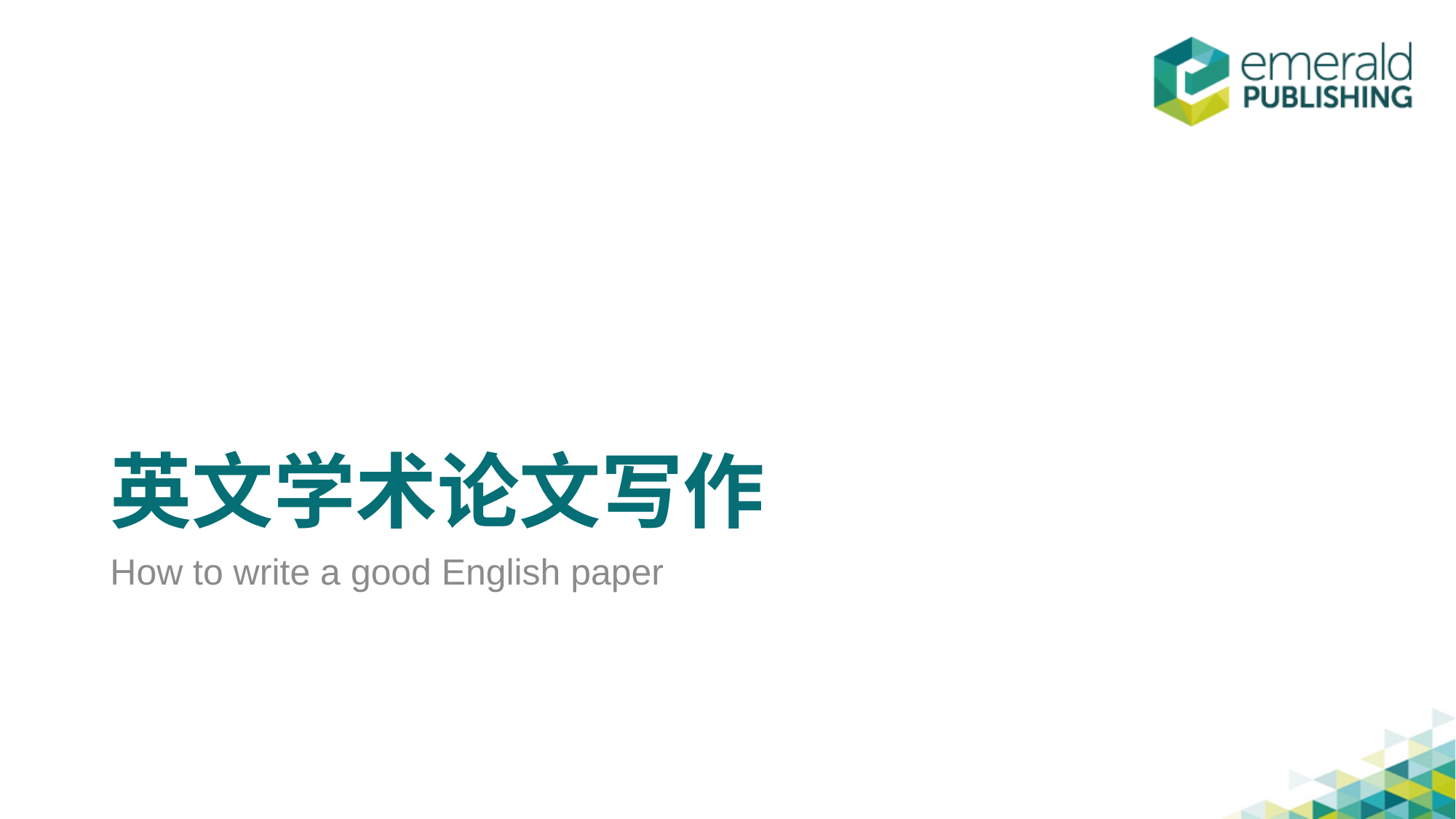

# 英文学术论文写作
How to write a good English paper